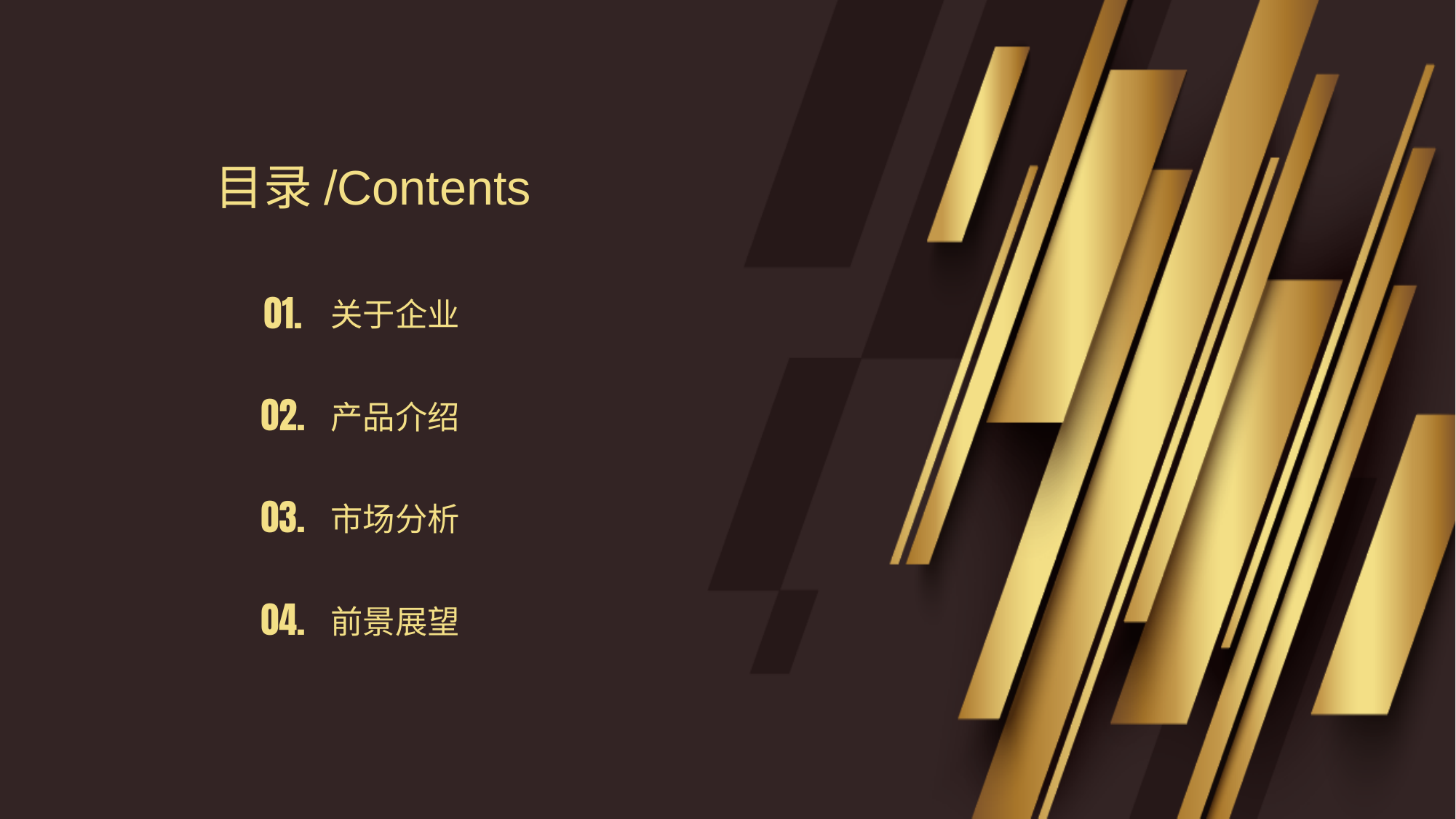

目录/Contents
01.
关于企业
02.
产品介绍
03.
市场分析
04.
前景展望